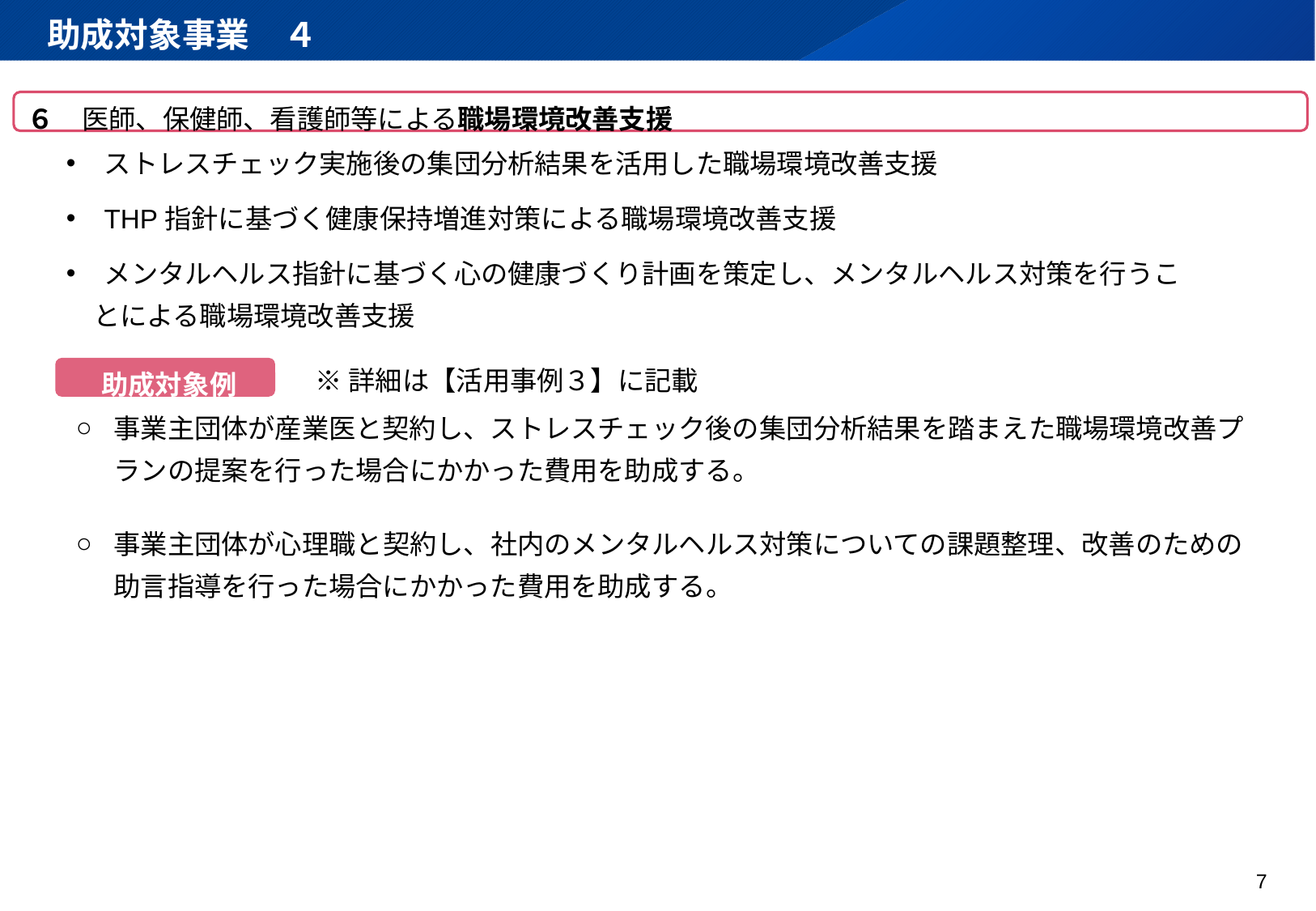

助成対象事業　４
６　医師、保健師、看護師等による職場環境改善支援
ストレスチェック実施後の集団分析結果を活用した職場環境改善支援

THP指針に基づく健康保持増進対策による職場環境改善支援

メンタルヘルス指針に基づく心の健康づくり計画を策定し、メンタルヘルス対策を行うこ
　とによる職場環境改善支援
助成対象例
※詳細は【活用事例３】に記載
事業主団体が産業医と契約し、ストレスチェック後の集団分析結果を踏まえた職場環境改善プランの提案を行った場合にかかった費用を助成する。

事業主団体が心理職と契約し、社内のメンタルヘルス対策についての課題整理、改善のための助言指導を行った場合にかかった費用を助成する。
7